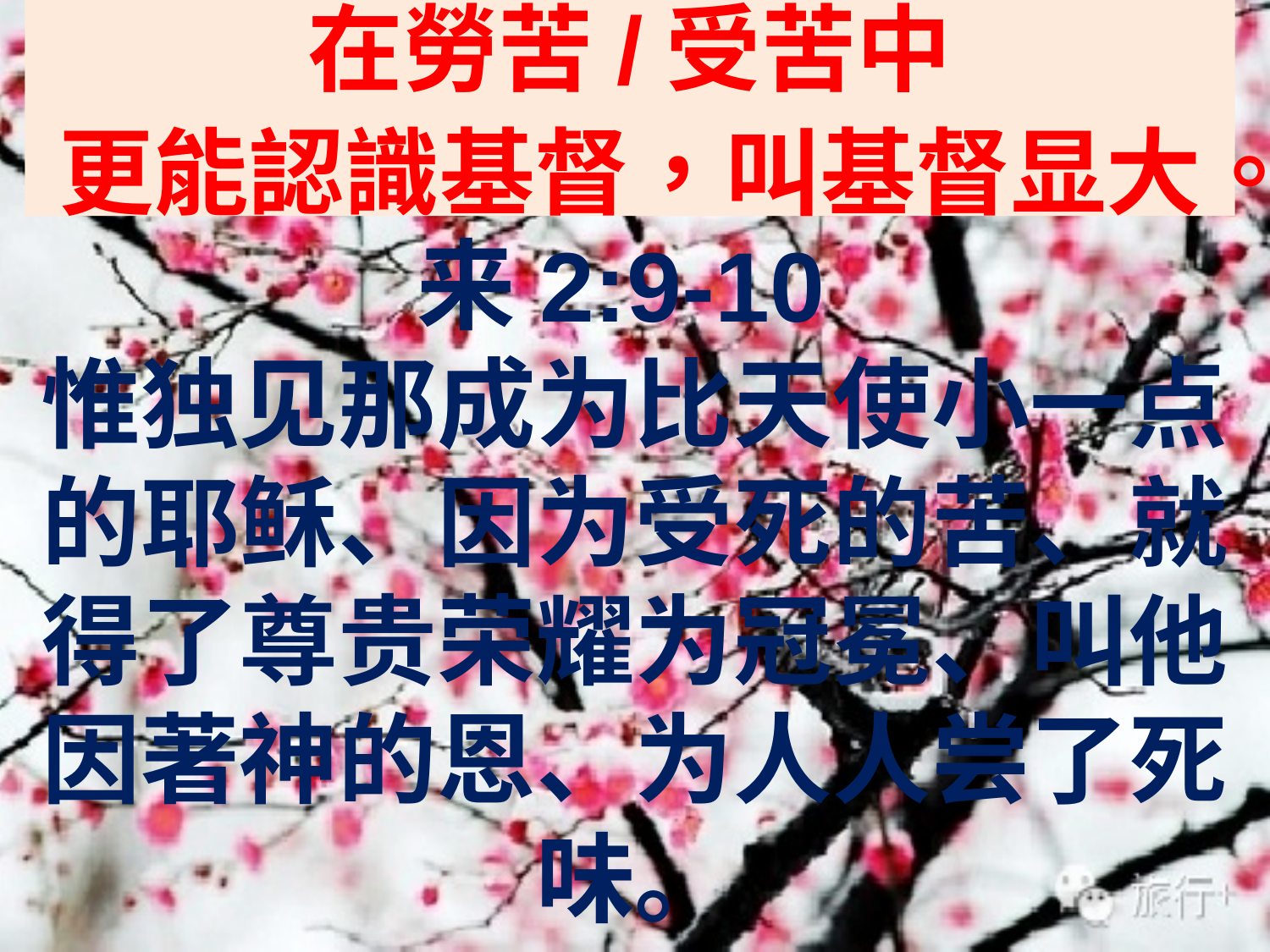

在勞苦/受苦中
更能認識基督，叫基督显大。
来2:9-10
惟独见那成为比天使小一点的耶稣、因为受死的苦、就得了尊贵荣耀为冠冕、叫他因著神的恩、为人人尝了死味。